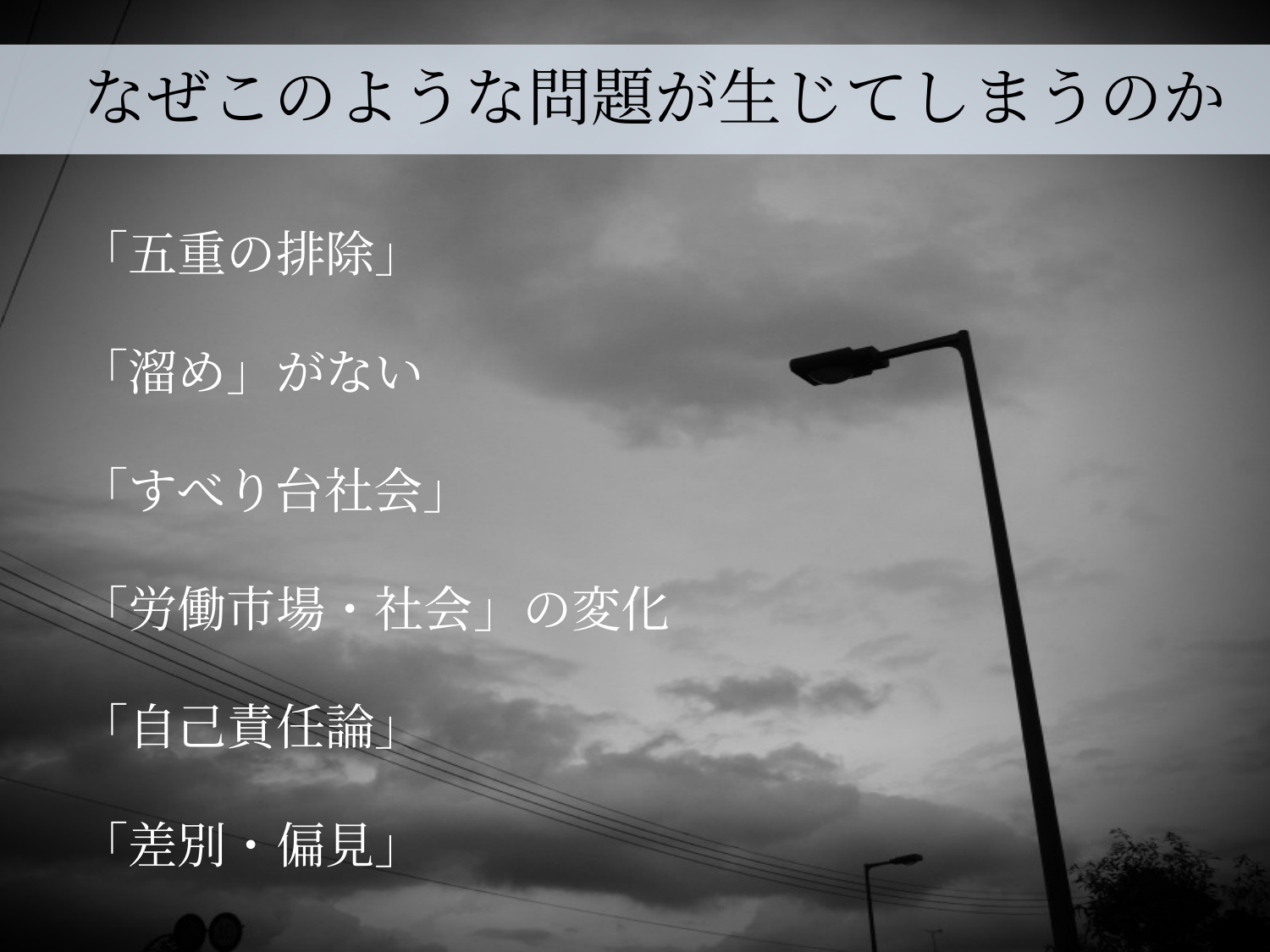

なぜこのような問題が生じてしまうのか
「五重の排除」

「溜め」がない

「すべり台社会」

「労働市場・社会」の変化

「自己責任論」

「差別・偏見」